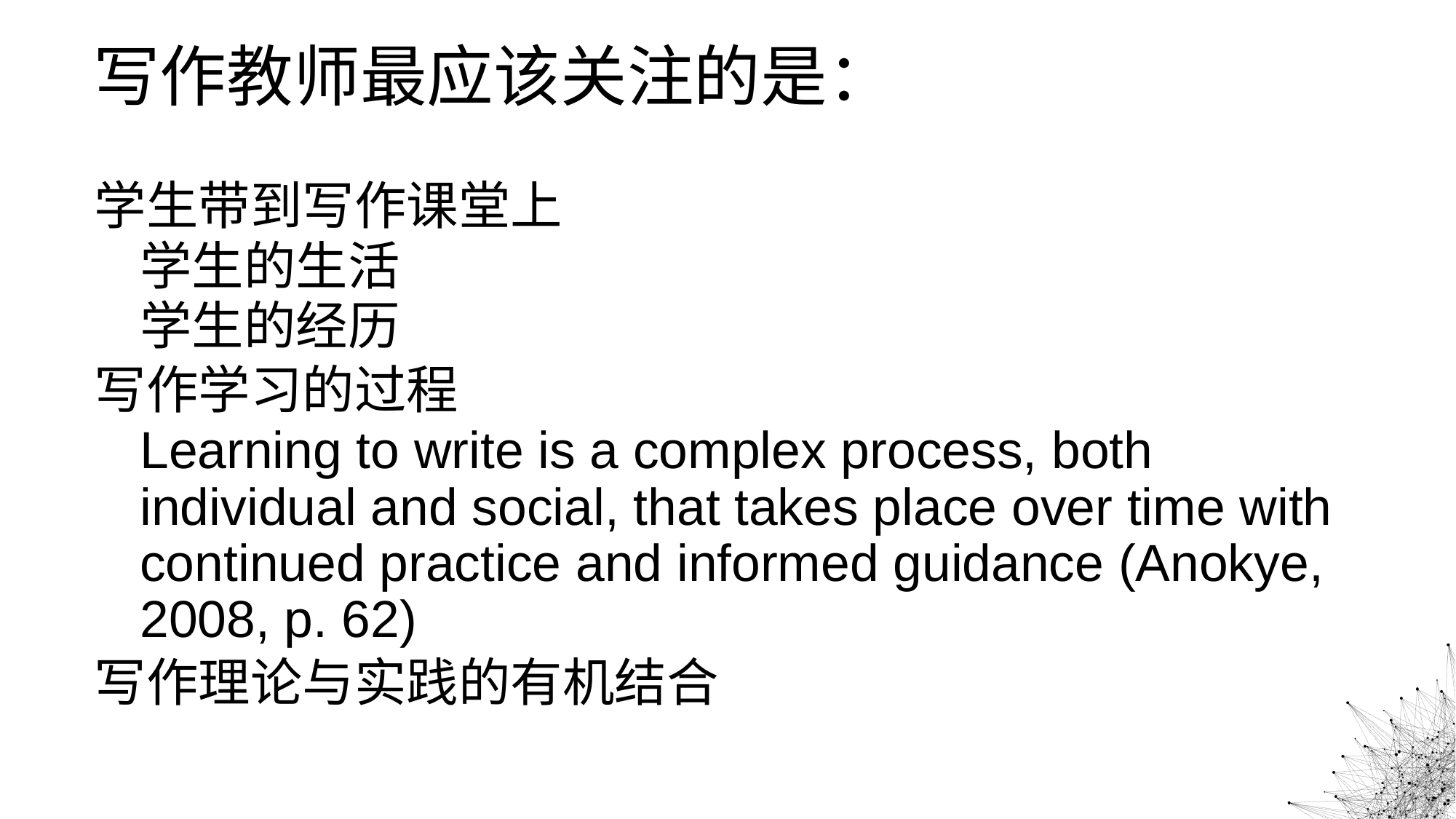

# 写作教师最应该关注的是：
学生带到写作课堂上
学生的生活
学生的经历
写作学习的过程
Learning to write is a complex process, both individual and social, that takes place over time with continued practice and informed guidance (Anokye, 2008, p. 62)
写作理论与实践的有机结合